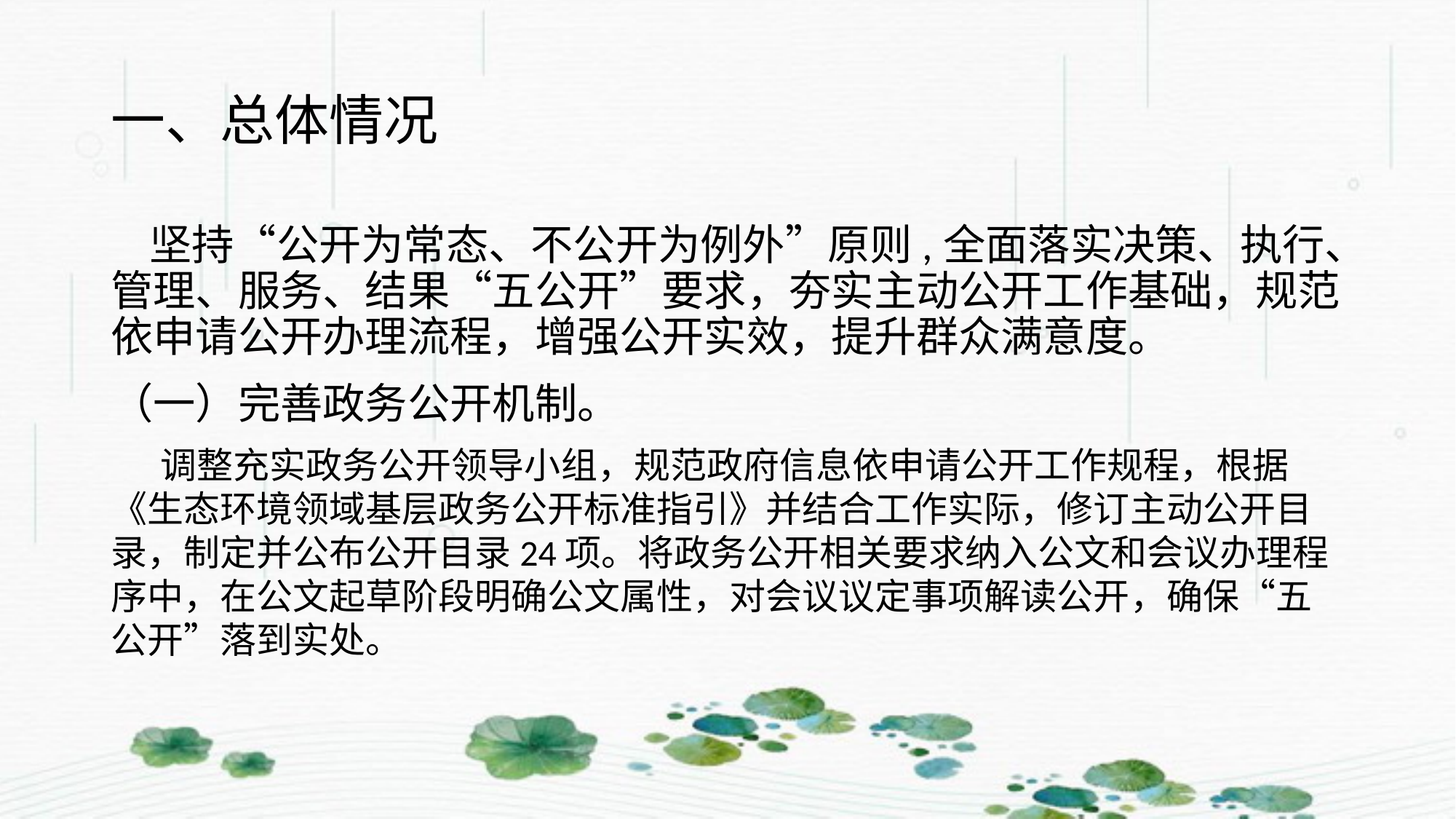

# 一、总体情况
   坚持“公开为常态、不公开为例外”原则,全面落实决策、执行、管理、服务、结果“五公开”要求，夯实主动公开工作基础，规范依申请公开办理流程，增强公开实效，提升群众满意度。
（一）完善政务公开机制。
     调整充实政务公开领导小组，规范政府信息依申请公开工作规程，根据《生态环境领域基层政务公开标准指引》并结合工作实际，修订主动公开目录，制定并公布公开目录24项。将政务公开相关要求纳入公文和会议办理程序中，在公文起草阶段明确公文属性，对会议议定事项解读公开，确保“五公开”落到实处。